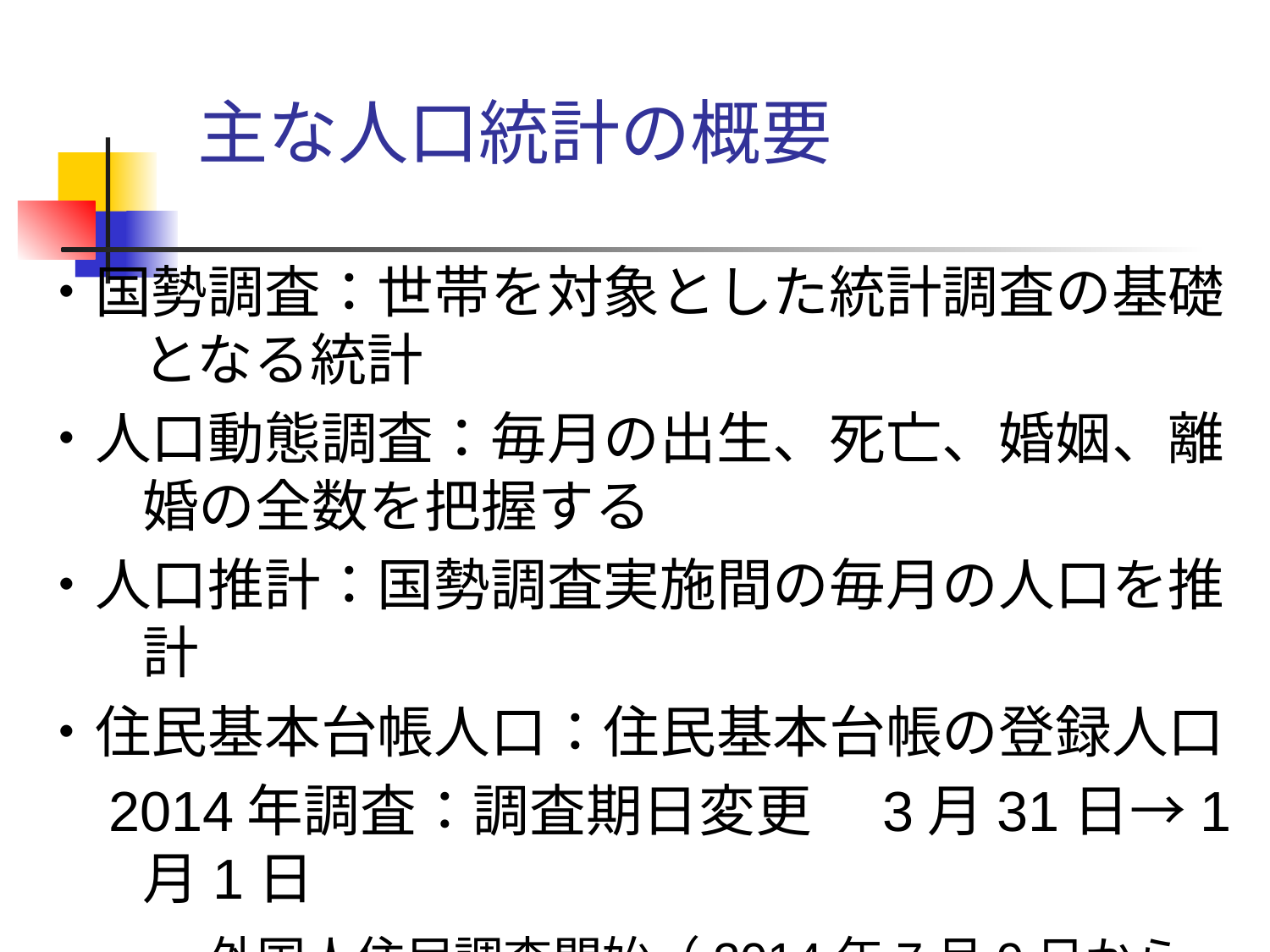

# 主な人口統計の概要
・国勢調査：世帯を対象とした統計調査の基礎となる統計
・人口動態調査：毎月の出生、死亡、婚姻、離婚の全数を把握する
・人口推計：国勢調査実施間の毎月の人口を推計
・住民基本台帳人口：住民基本台帳の登録人口
　2014年調査：調査期日変更　3月31日→1月1日
　　　外国人住民調査開始（2014年7月9日から対象）